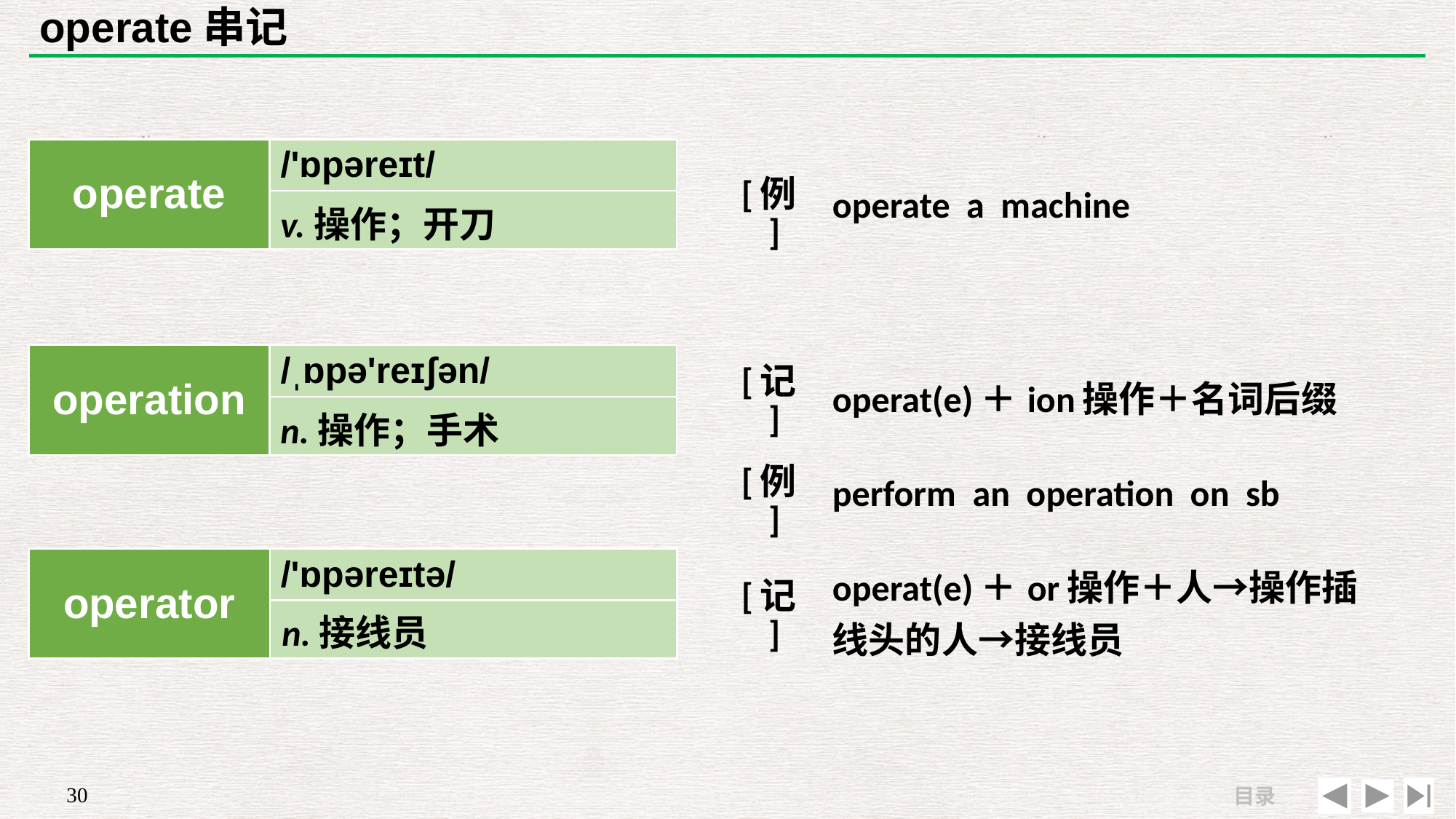

# operate串记

|  |  |
| --- | --- |
| [例] | operate a machine |
| operate | /'ɒpəreɪt/ |
| --- | --- |
|  |  |
v.操作；开刀
| operation | /ˌɒpə'reɪʃən/ |
| --- | --- |
|  |  |
| [记] | operat(e)＋ion操作＋名词后缀 |
| --- | --- |
| [例] | perform an operation on sb |
n.操作；手术
| operator | /'ɒpəreɪtə/ |
| --- | --- |
|  |  |
| [记] | operat(e)＋or操作＋人→操作插线头的人→接线员 |
| --- | --- |
|  |  |
n.接线员